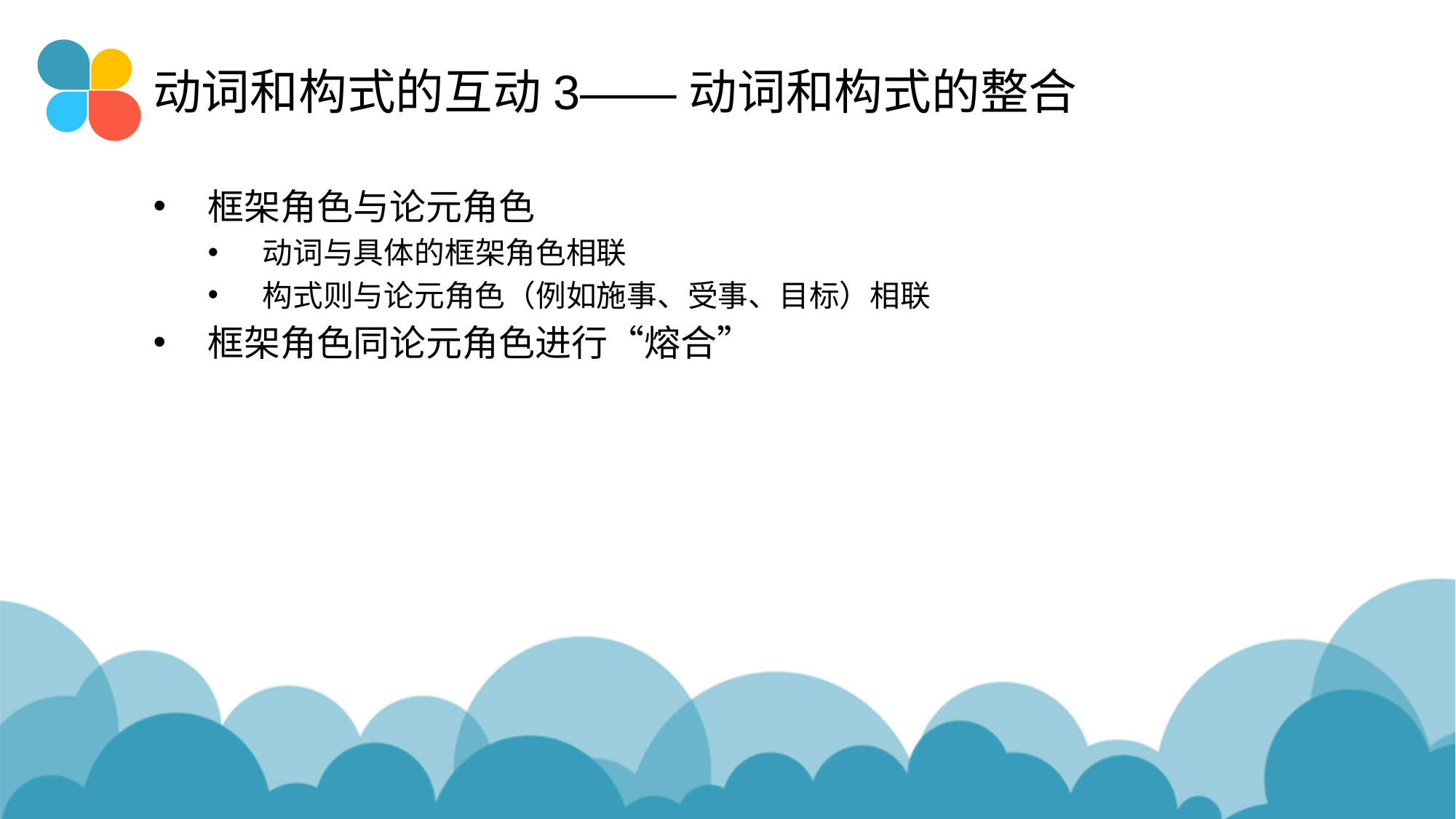

# 动词和构式的互动3——动词和构式的整合
框架角色与论元角色
动词与具体的框架角色相联
构式则与论元角色（例如施事、受事、目标）相联
框架角色同论元角色进行“熔合”